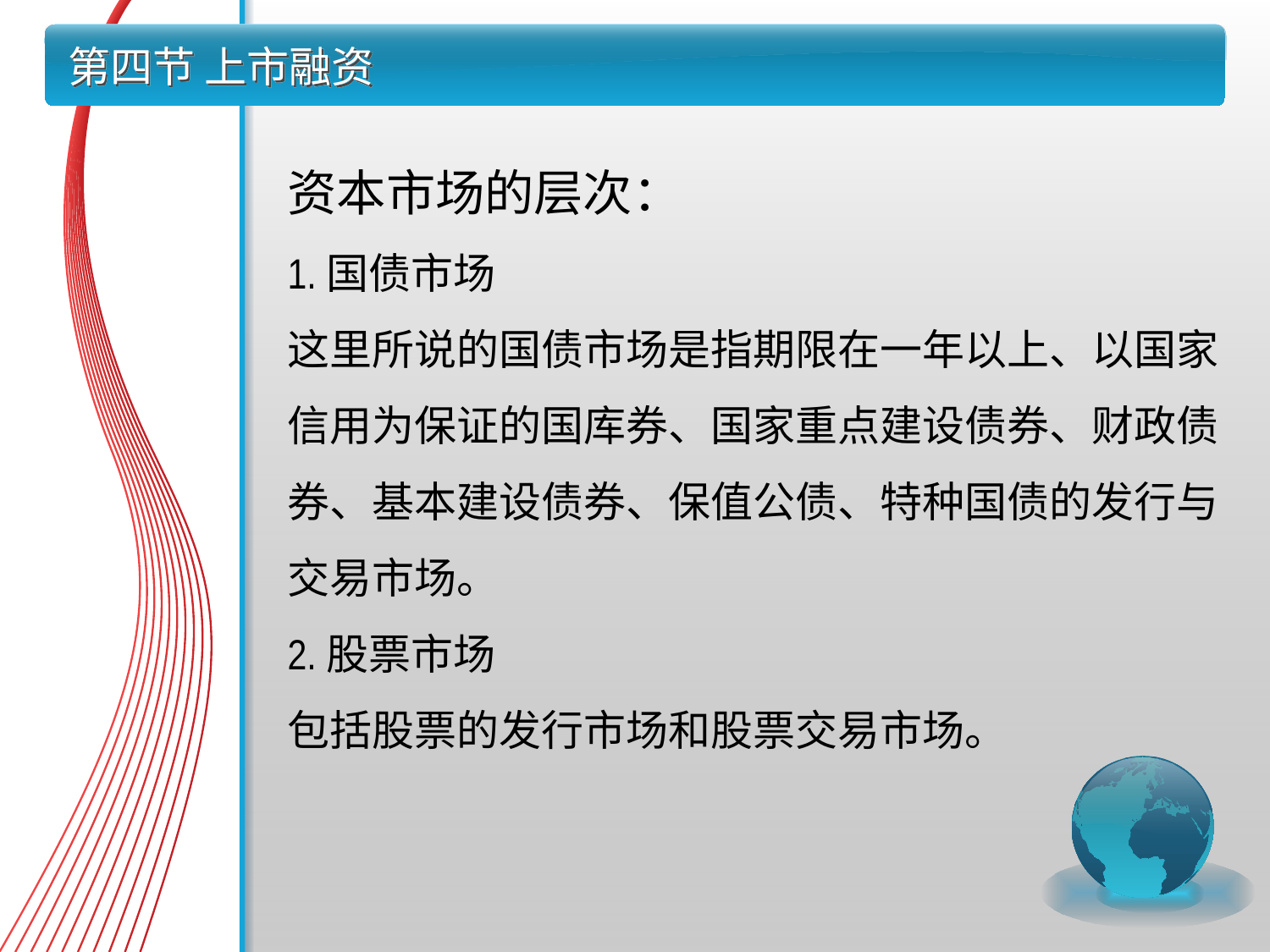

# 第四节 上市融资
资本市场的层次：
1.国债市场
这里所说的国债市场是指期限在一年以上、以国家信用为保证的国库券、国家重点建设债券、财政债券、基本建设债券、保值公债、特种国债的发行与交易市场。
2.股票市场
包括股票的发行市场和股票交易市场。